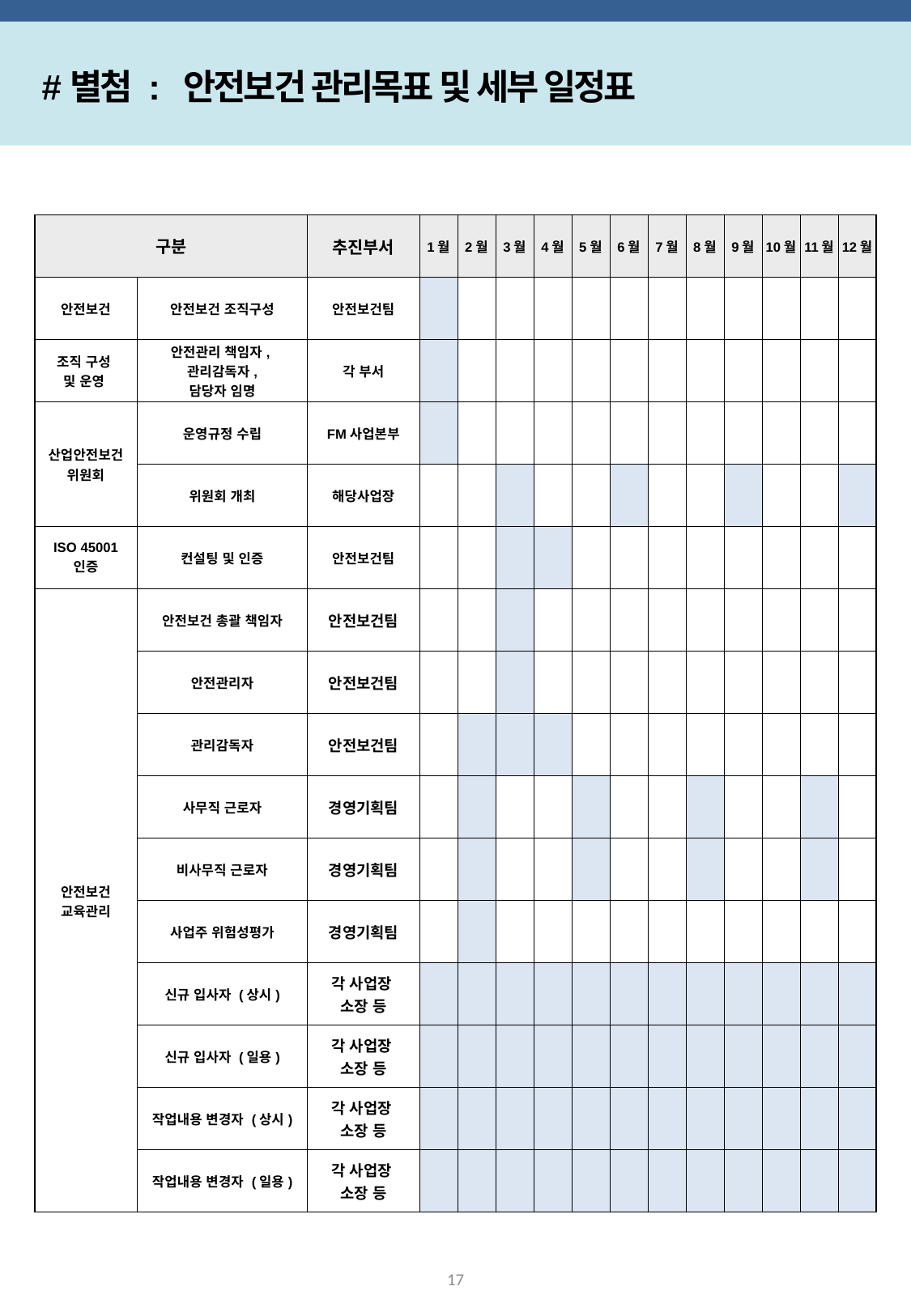

#별첨 :  안전보건 관리목표 및 세부 일정표

| 구분 |  | 추진부서 | 1월 | 2월 | 3월 | 4월 | 5월 | 6월 | 7월 | 8월 | 9월 | 10월 | 11월 | 12월 |
| --- | --- | --- | --- | --- | --- | --- | --- | --- | --- | --- | --- | --- | --- | --- |
| 안전보건 | 안전보건 조직구성 | 안전보건팀 |  |  |  |  |  |  |  |  |  |  |  |  |
| 조직 구성 및 운영 | 안전관리 책임자, 관리감독자, 담당자 임명 | 각 부서 |  |  |  |  |  |  |  |  |  |  |  |  |
| 산업안전보건 위원회 | 운영규정 수립 | FM사업본부 |  |  |  |  |  |  |  |  |  |  |  |  |
|  | 위원회 개최 | 해당사업장 |  |  |  |  |  |  |  |  |  |  |  |  |
| ISO 45001 인증 | 컨설팅 및 인증 | 안전보건팀 |  |  |  |  |  |  |  |  |  |  |  |  |
| 안전보건 교육관리 | 안전보건 총괄 책임자 | 안전보건팀 |  |  |  |  |  |  |  |  |  |  |  |  |
|  | 안전관리자 | 안전보건팀 |  |  |  |  |  |  |  |  |  |  |  |  |
|  | 관리감독자 | 안전보건팀 |  |  |  |  |  |  |  |  |  |  |  |  |
|  | 사무직 근로자 | 경영기획팀 |  |  |  |  |  |  |  |  |  |  |  |  |
|  | 비사무직 근로자 | 경영기획팀 |  |  |  |  |  |  |  |  |  |  |  |  |
|  | 사업주 위험성평가 | 경영기획팀 |  |  |  |  |  |  |  |  |  |  |  |  |
|  | 신규 입사자 (상시) | 각 사업장 소장 등 |  |  |  |  |  |  |  |  |  |  |  |  |
|  | 신규 입사자 (일용) | 각 사업장 소장 등 |  |  |  |  |  |  |  |  |  |  |  |  |
|  | 작업내용 변경자 (상시) | 각 사업장 소장 등 |  |  |  |  |  |  |  |  |  |  |  |  |
|  | 작업내용 변경자 (일용) | 각 사업장 소장 등 |  |  |  |  |  |  |  |  |  |  |  |  |
17